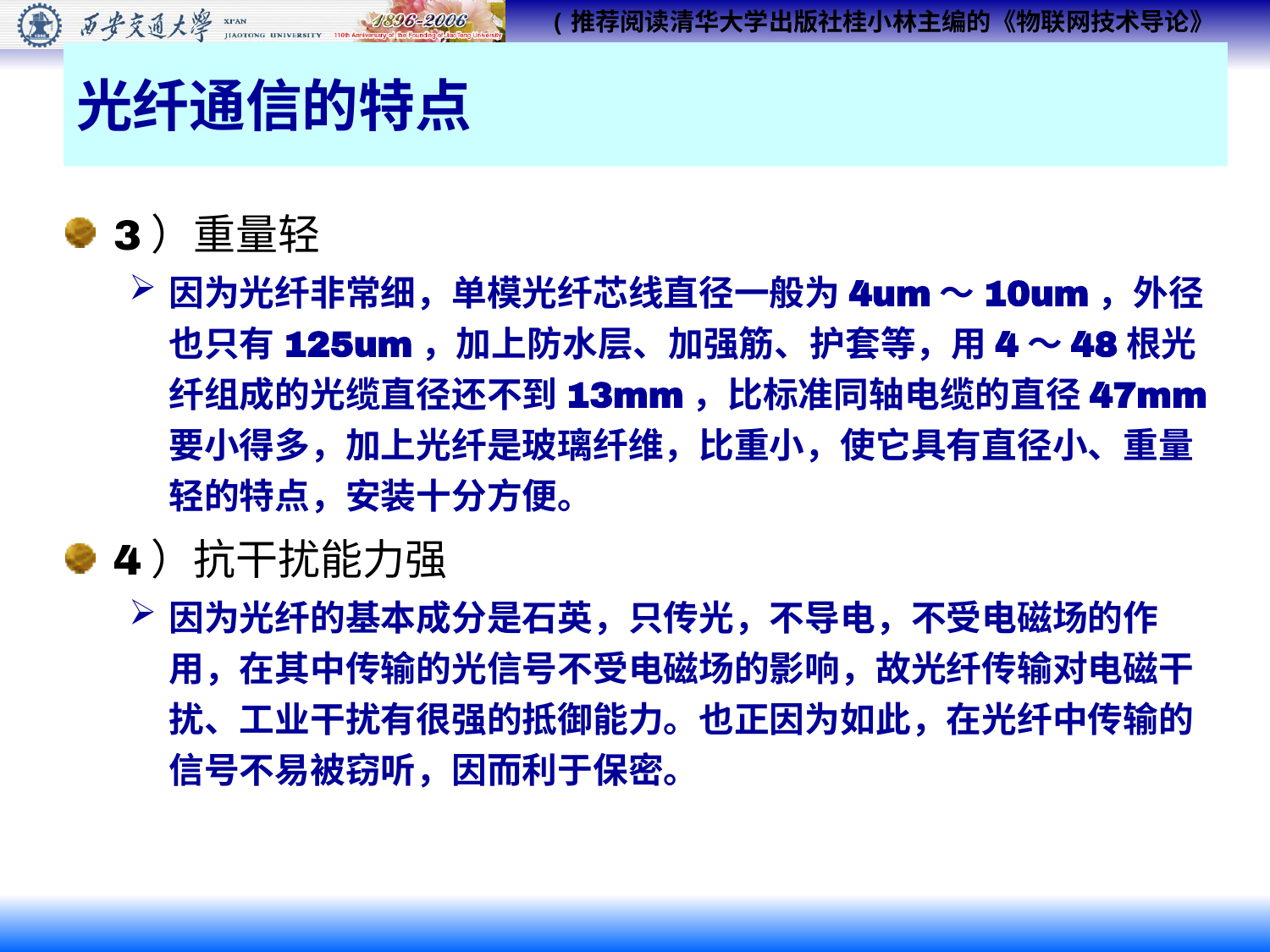

# 光纤通信的特点
3）重量轻
因为光纤非常细，单模光纤芯线直径一般为4um～10um，外径也只有125um，加上防水层、加强筋、护套等，用4～48根光纤组成的光缆直径还不到13mm，比标准同轴电缆的直径47mm要小得多，加上光纤是玻璃纤维，比重小，使它具有直径小、重量轻的特点，安装十分方便。
4）抗干扰能力强
因为光纤的基本成分是石英，只传光，不导电，不受电磁场的作用，在其中传输的光信号不受电磁场的影响，故光纤传输对电磁干扰、工业干扰有很强的抵御能力。也正因为如此，在光纤中传输的信号不易被窃听，因而利于保密。